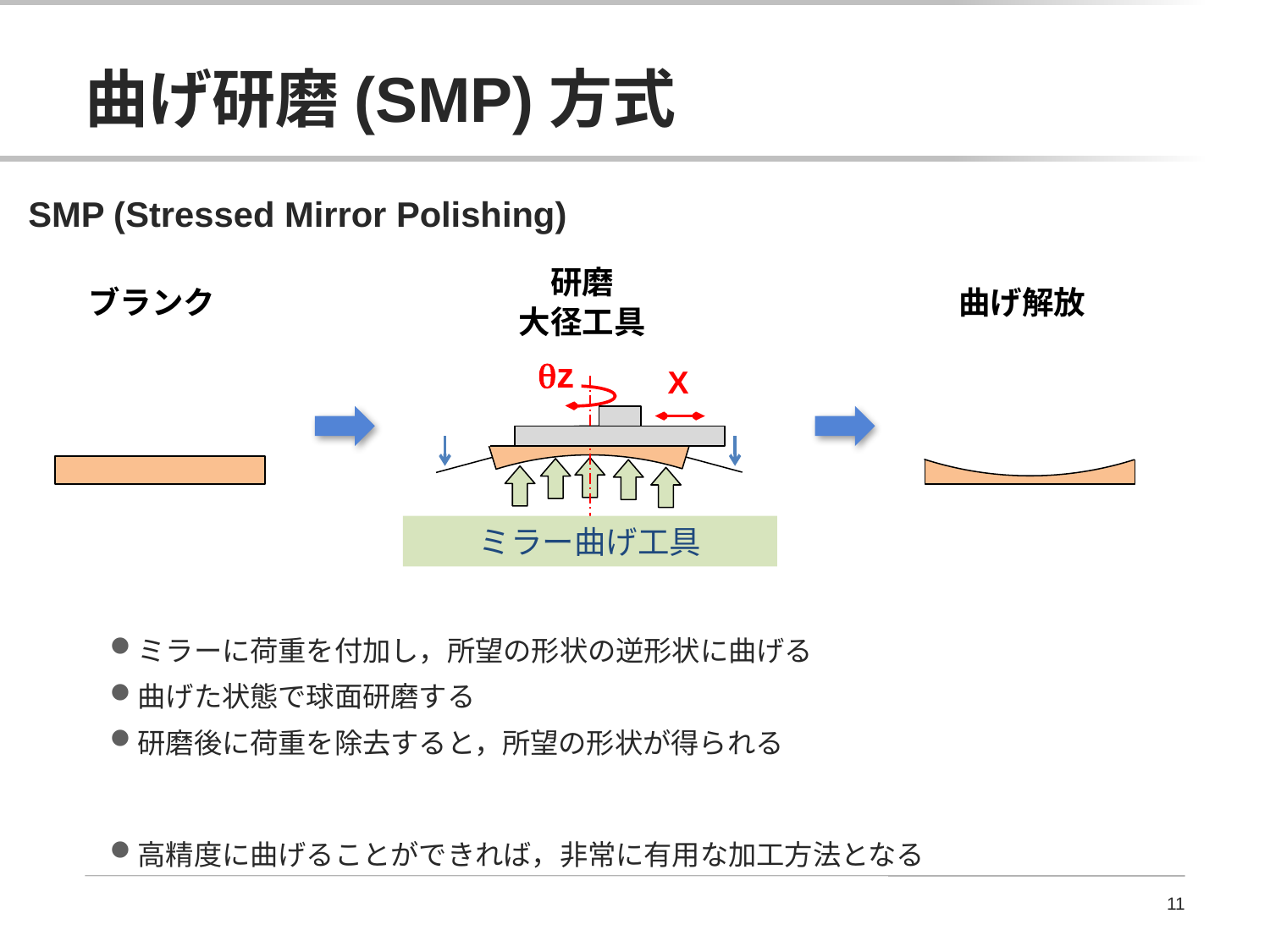

研磨
ブランク
曲げ解放
大径工具
θz
X

　　ミラー曲げ工具
# 曲げ研磨(SMP)方式
SMP (Stressed Mirror Polishing)

ミラーに荷重を付加し，所望の形状の逆形状に曲げる
曲げた状態で球面研磨する
研磨後に荷重を除去すると，所望の形状が得られる

高精度に曲げることができれば，非常に有用な加工方法となる
11